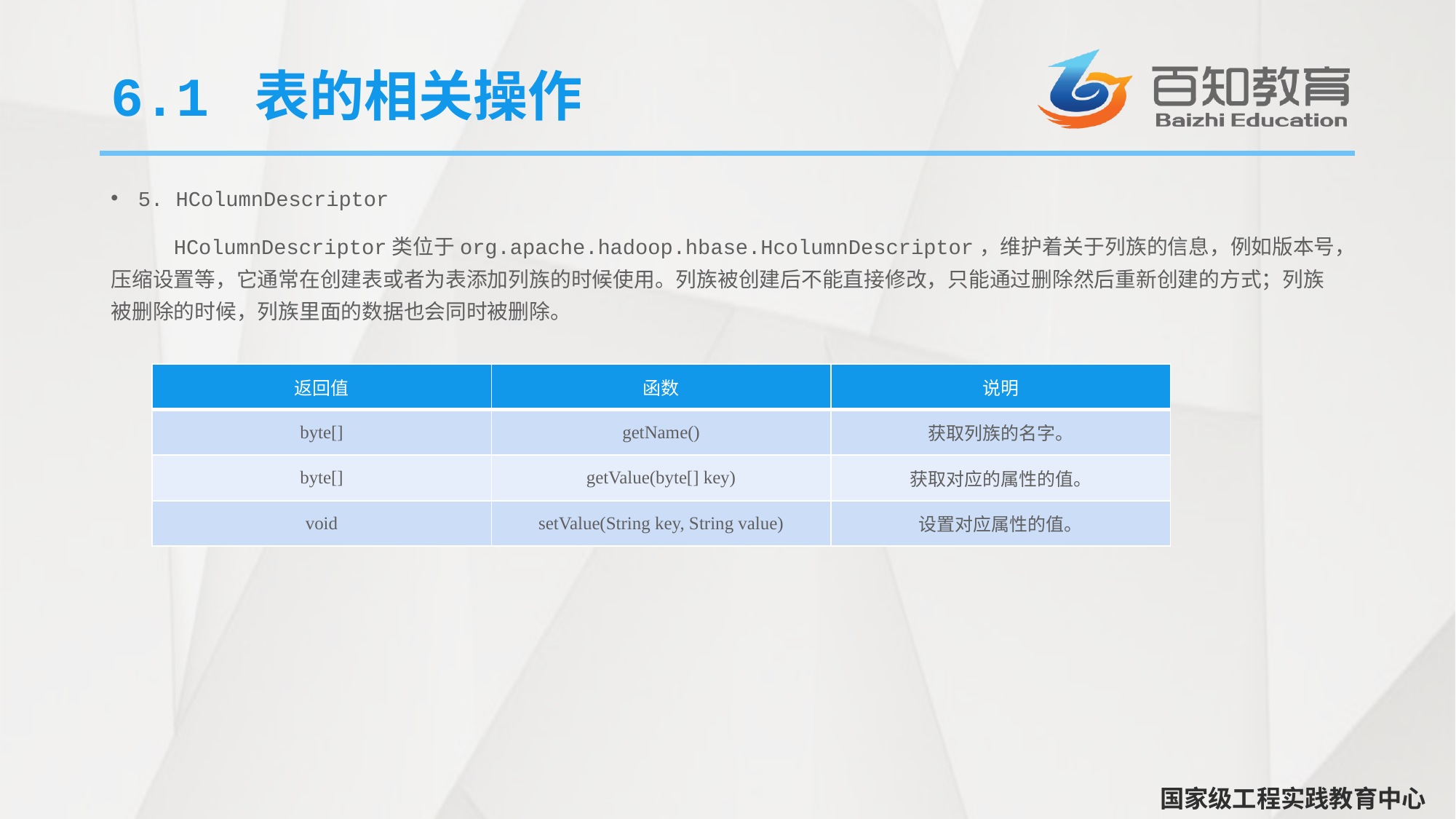

# 6.1 表的相关操作
5. HColumnDescriptor
     HColumnDescriptor类位于org.apache.hadoop.hbase.HcolumnDescriptor，维护着关于列族的信息，例如版本号，压缩设置等，它通常在创建表或者为表添加列族的时候使用。列族被创建后不能直接修改，只能通过删除然后重新创建的方式；列族被删除的时候，列族里面的数据也会同时被删除。

| 返回值 | 函数 | 说明 |
| --- | --- | --- |
| byte[] | getName() | 获取列族的名字。 |
| byte[] | getValue(byte[] key) | 获取对应的属性的值。 |
| void | setValue(String key, String value) | 设置对应属性的值。 |